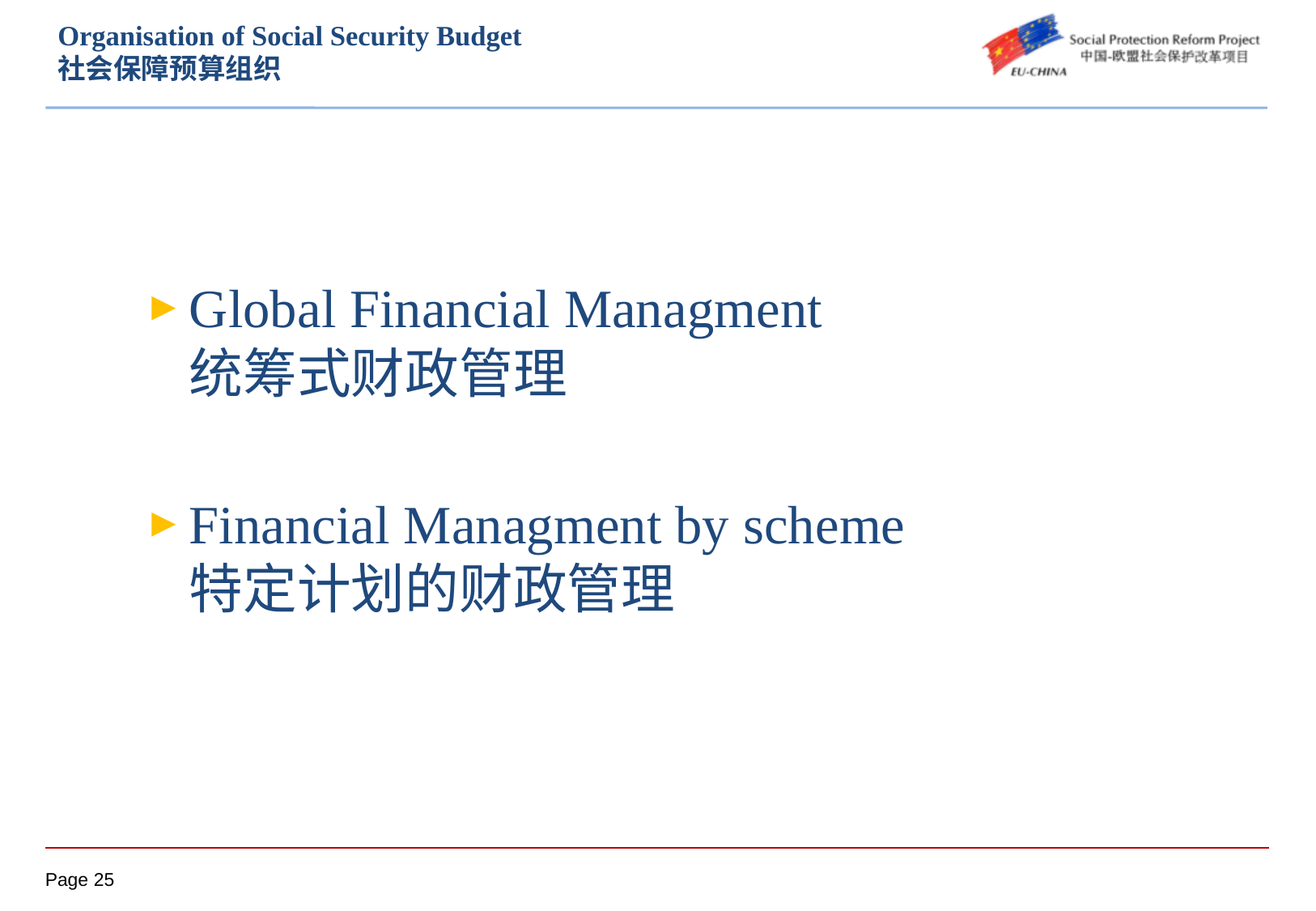

# Organisation of Social Security Budget 社会保障预算组织

Global Financial Managment
统筹式财政管理

Financial Managment by scheme
特定计划的财政管理